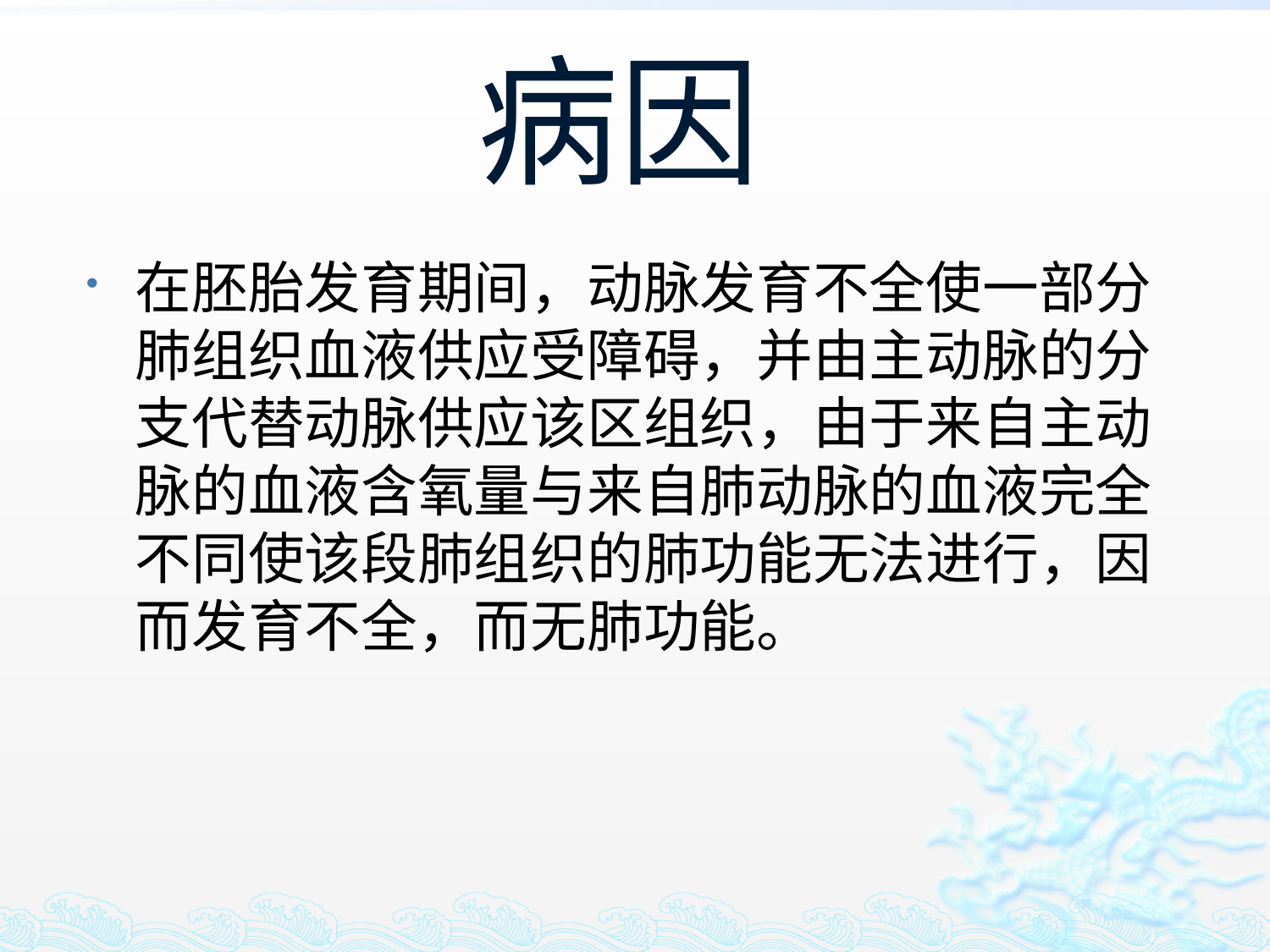

# 病因
在胚胎发育期间，动脉发育不全使一部分肺组织血液供应受障碍，并由主动脉的分支代替动脉供应该区组织，由于来自主动脉的血液含氧量与来自肺动脉的血液完全不同使该段肺组织的肺功能无法进行，因而发育不全，而无肺功能。